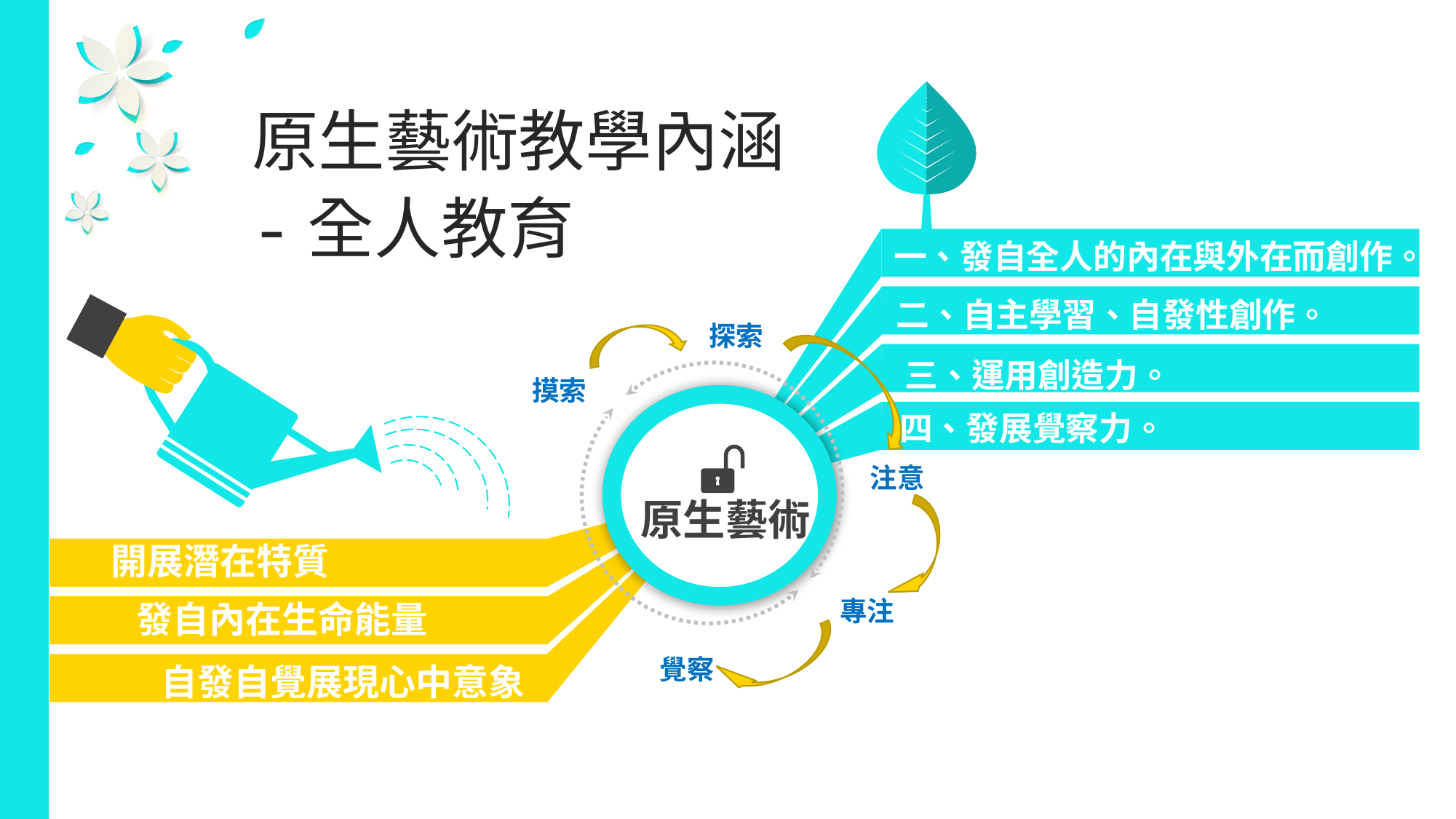

原生藝術教學內涵
-全人教育

四、發展覺察力。

開展潛在特質
發自內在生命能量
自發自覺展現心中意象

一、發自全人的內在與外在而創作。
二、自主學習、自發性創作。
探索

三、運用創造力。

摸索

注意
原生藝術

專注

覺察